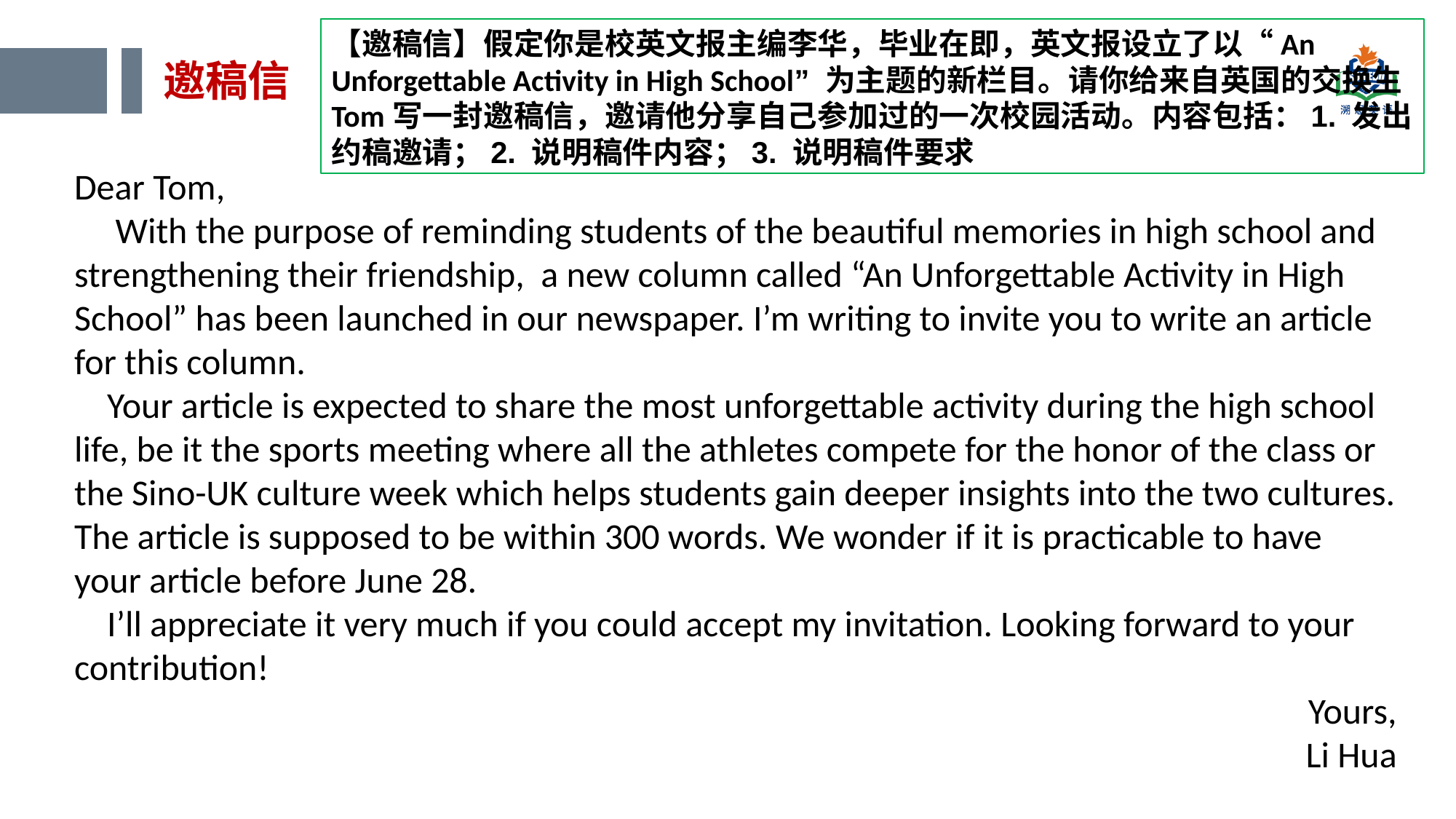

【邀稿信】假定你是校英文报主编李华，毕业在即，英文报设立了以“An Unforgettable Activity in High School” 为主题的新栏目。请你给来自英国的交换生Tom写一封邀稿信，邀请他分享自己参加过的一次校园活动。内容包括：1. 发出约稿邀请；2. 说明稿件内容；3. 说明稿件要求

邀稿信
Dear Tom,
     With the purpose of reminding students of the beautiful memories in high school and strengthening their friendship,  a new column called “An Unforgettable Activity in High School” has been launched in our newspaper. I’m writing to invite you to write an article for this column.
    Your article is expected to share the most unforgettable activity during the high school life, be it the sports meeting where all the athletes compete for the honor of the class or the Sino-UK culture week which helps students gain deeper insights into the two cultures. The article is supposed to be within 300 words. We wonder if it is practicable to have your article before June 28.
    I’ll appreciate it very much if you could accept my invitation. Looking forward to your contribution!
 Yours,
Li Hua

添加标题
16